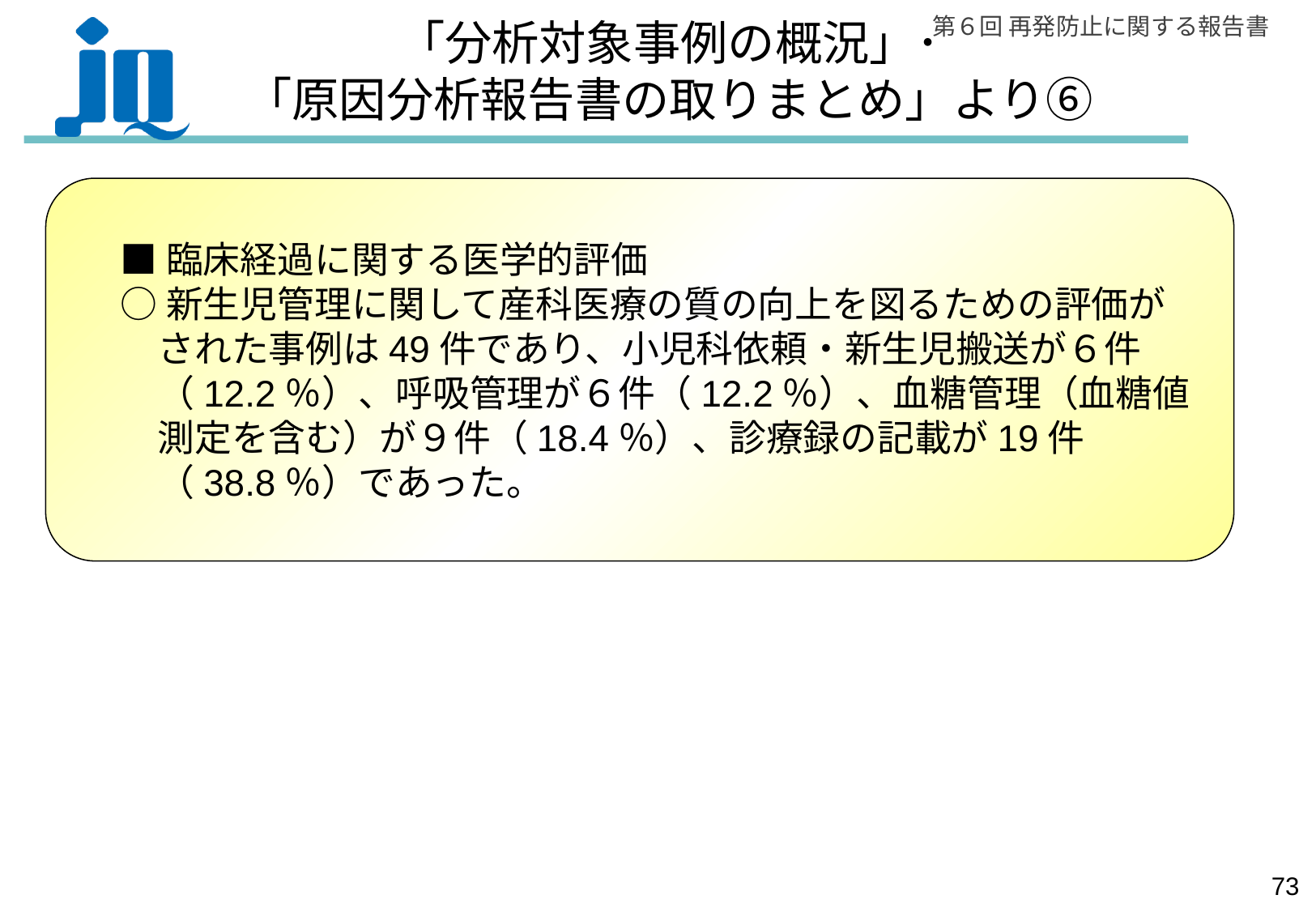

# 「分析対象事例の概況」･ 「原因分析報告書の取りまとめ」より⑥
■臨床経過に関する医学的評価
○新生児管理に関して産科医療の質の向上を図るための評価が
　された事例は49件であり、小児科依頼・新生児搬送が６件
　（12.2％）、呼吸管理が６件（12.2％）、血糖管理（血糖値
　測定を含む）が９件（18.4％）、診療録の記載が19件
　（38.8％）であった。
73